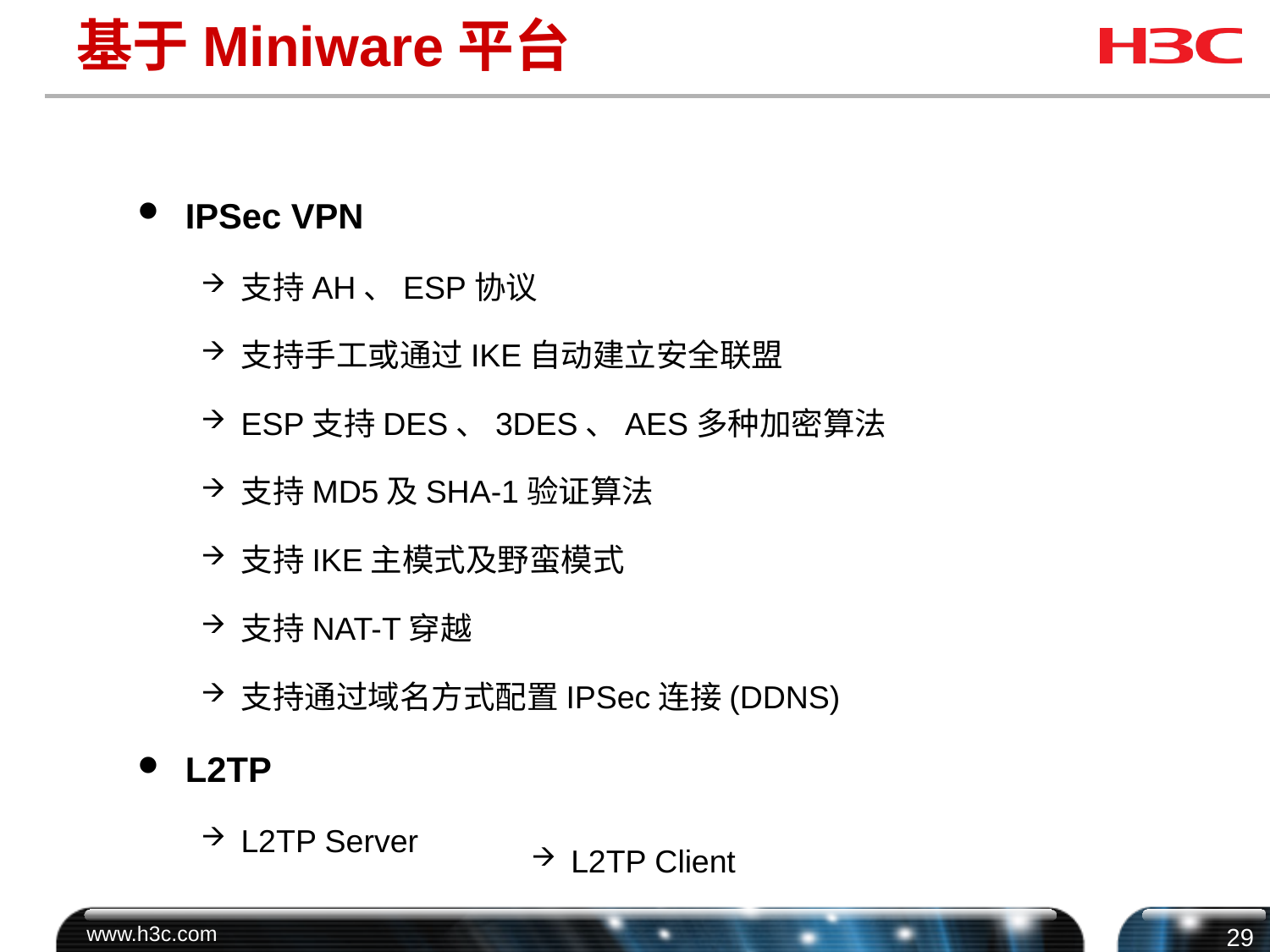

# 基于Miniware平台
IPSec VPN
支持AH、ESP协议
支持手工或通过IKE自动建立安全联盟
ESP支持DES、3DES、AES多种加密算法
支持MD5及SHA-1验证算法
支持IKE主模式及野蛮模式
支持NAT-T穿越
支持通过域名方式配置IPSec连接(DDNS)
L2TP
L2TP Server
L2TP Client